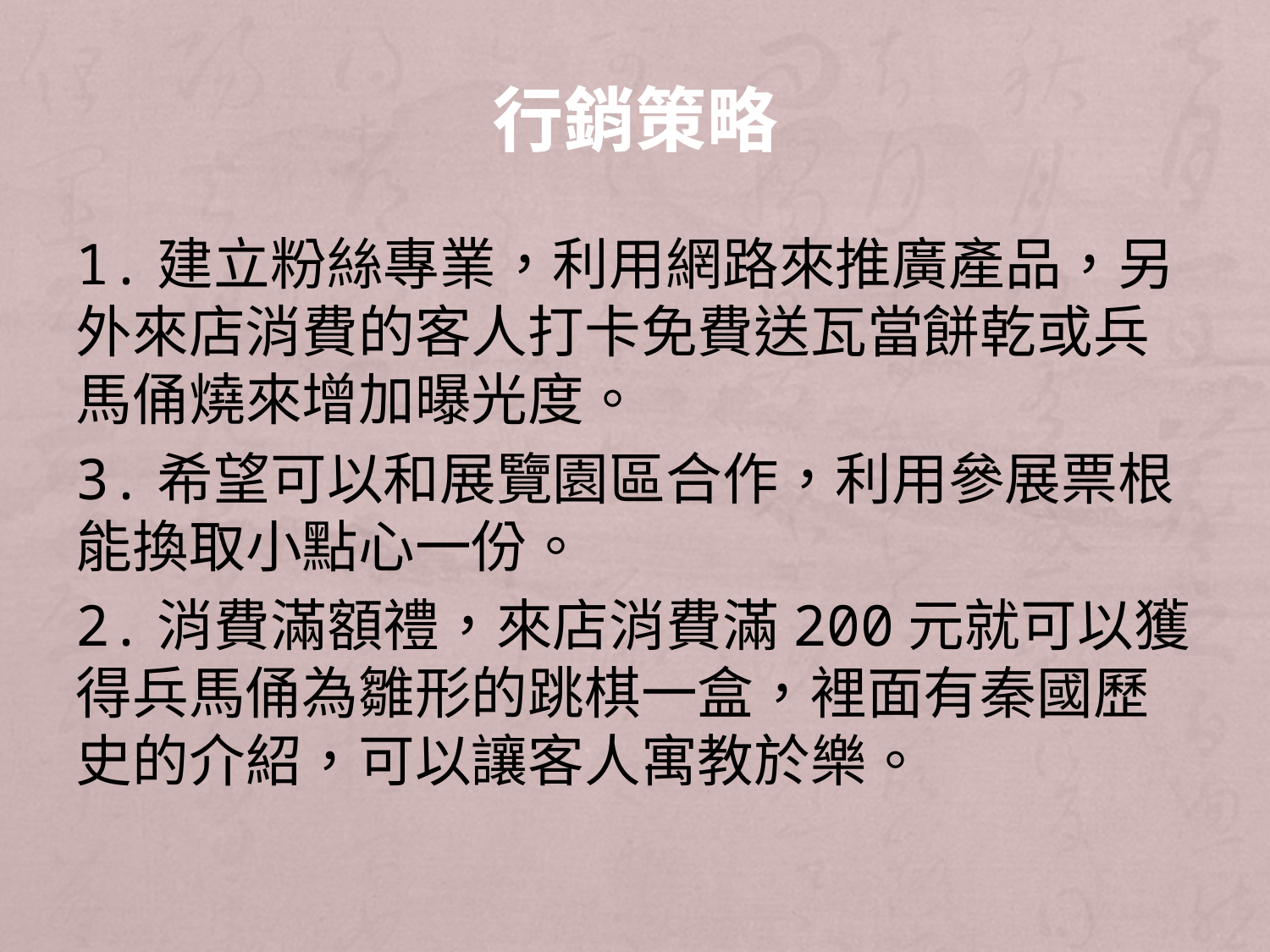

# 行銷策略
1.建立粉絲專業，利用網路來推廣產品，另外來店消費的客人打卡免費送瓦當餅乾或兵馬俑燒來增加曝光度。
3.希望可以和展覽園區合作，利用參展票根能換取小點心一份。
2.消費滿額禮，來店消費滿200元就可以獲得兵馬俑為雛形的跳棋一盒，裡面有秦國歷史的介紹，可以讓客人寓教於樂。